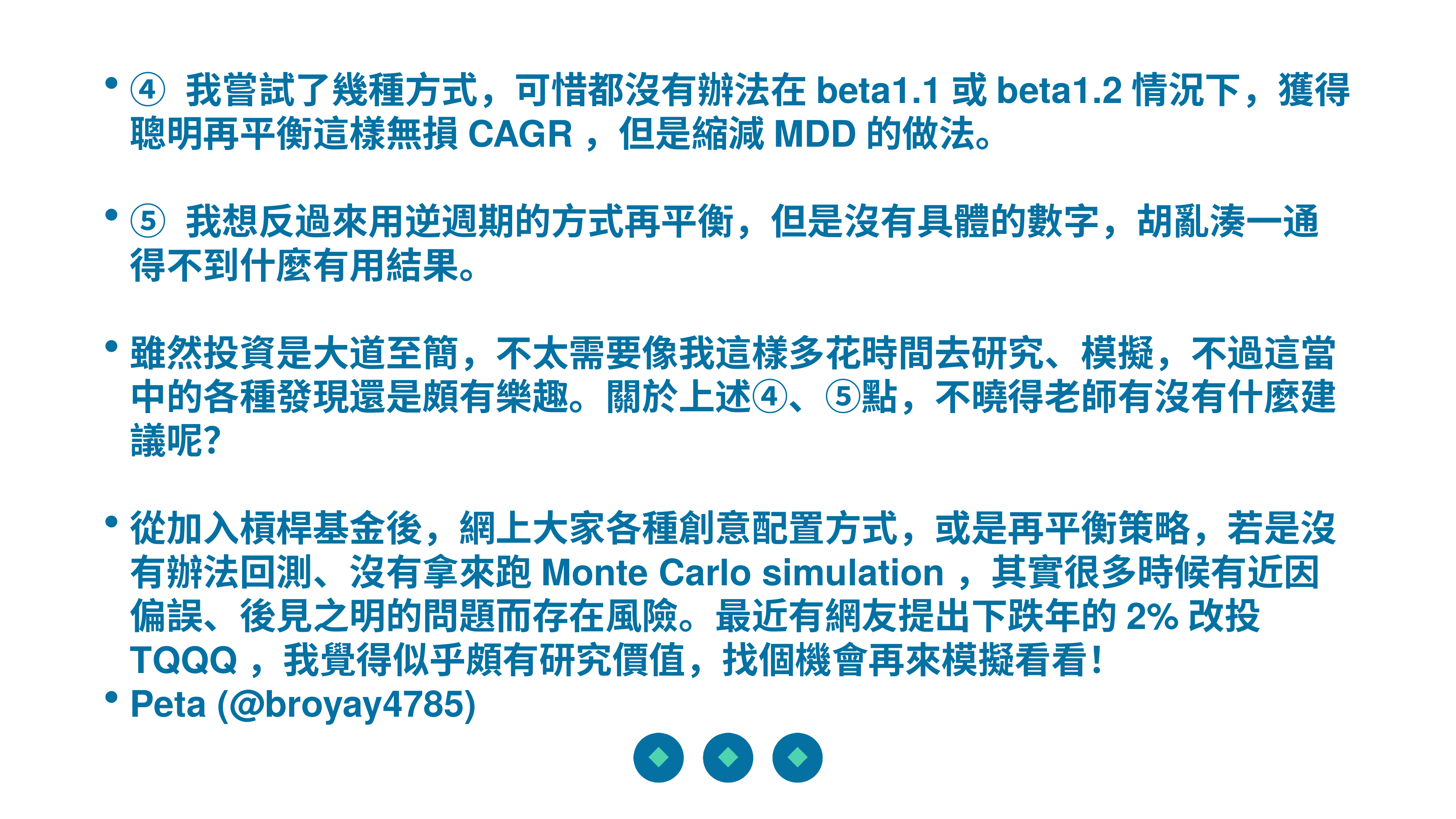

④ 我嘗試了幾種方式，可惜都沒有辦法在beta1.1或beta1.2情況下，獲得聰明再平衡這樣無損CAGR，但是縮減MDD的做法。

⑤ 我想反過來用逆週期的方式再平衡，但是沒有具體的數字，胡亂湊一通得不到什麼有用結果。

雖然投資是大道至簡，不太需要像我這樣多花時間去研究、模擬，不過這當中的各種發現還是頗有樂趣。關於上述④、⑤點，不曉得老師有沒有什麼建議呢？

從加入槓桿基金後，網上大家各種創意配置方式，或是再平衡策略，若是沒有辦法回測、沒有拿來跑Monte Carlo simulation，其實很多時候有近因偏誤、後見之明的問題而存在風險。最近有網友提出下跌年的2%改投TQQQ，我覺得似乎頗有研究價值，找個機會再來模擬看看！
Peta (@broyay4785)